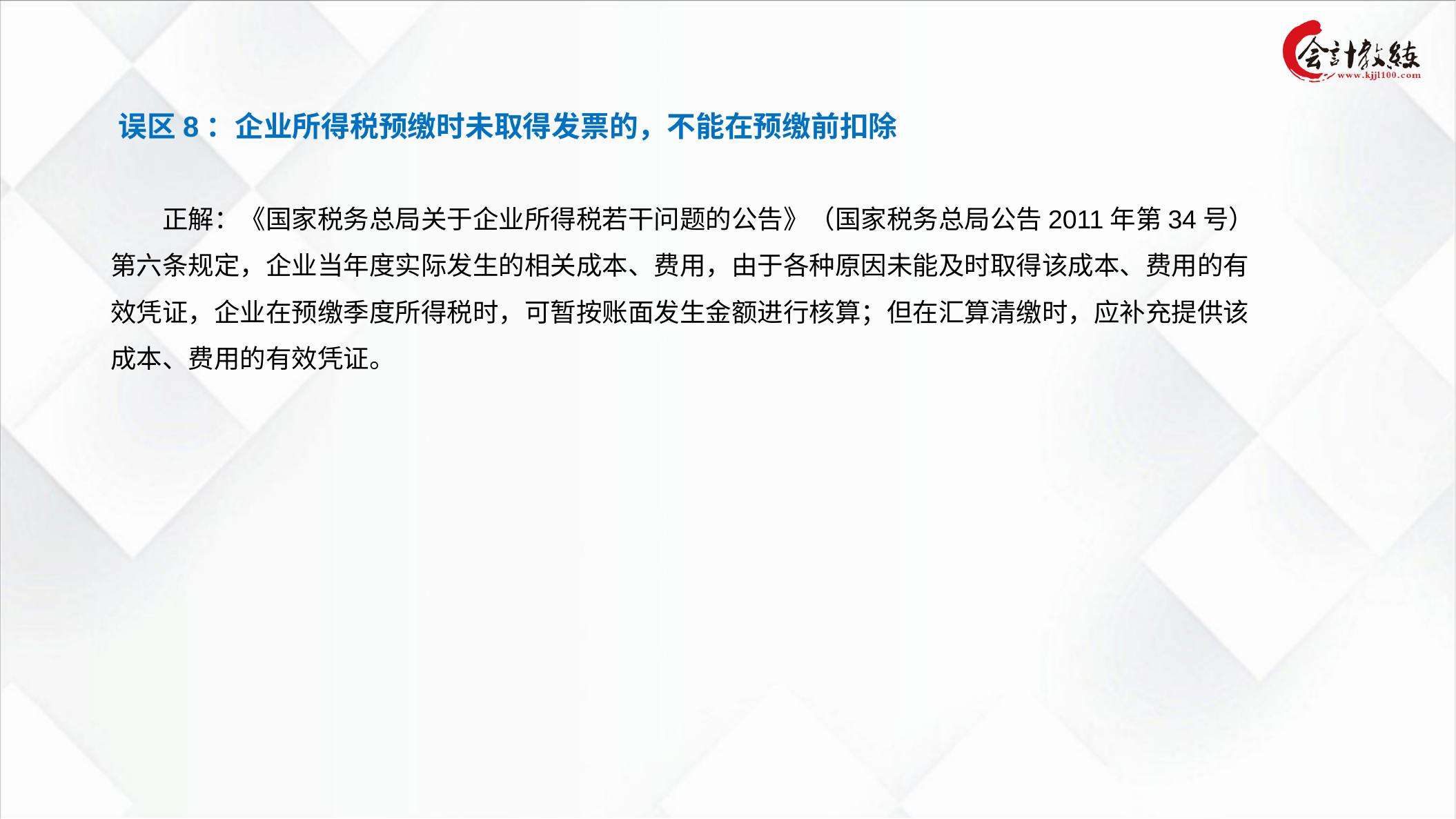

误区8：企业所得税预缴时未取得发票的，不能在预缴前扣除
正解：《国家税务总局关于企业所得税若干问题的公告》（国家税务总局公告2011年第34号）第六条规定，企业当年度实际发生的相关成本、费用，由于各种原因未能及时取得该成本、费用的有效凭证，企业在预缴季度所得税时，可暂按账面发生金额进行核算；但在汇算清缴时，应补充提供该成本、费用的有效凭证。